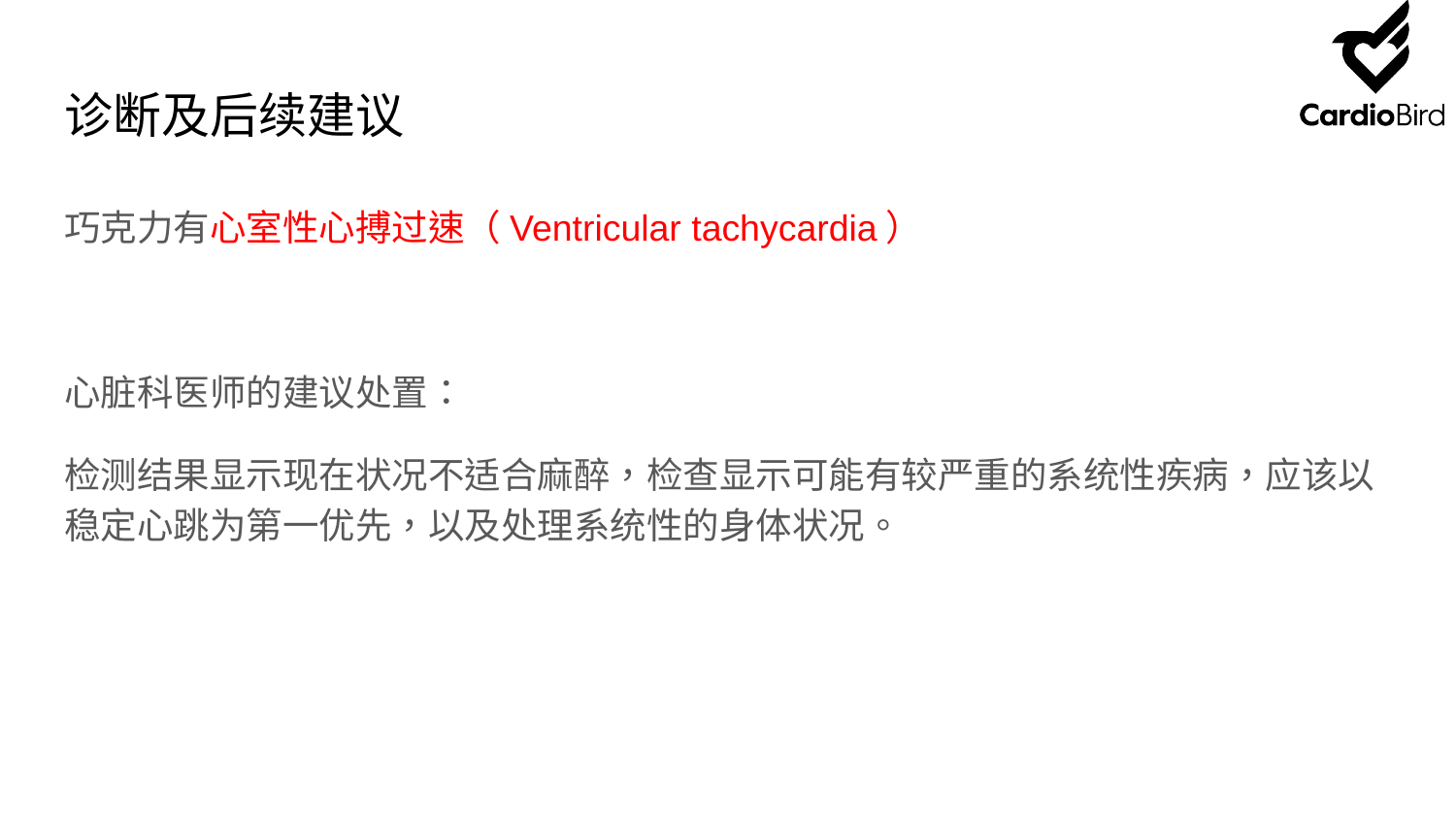

# 诊断及后续建议
巧克力有心室性心搏过速（Ventricular tachycardia）

心脏科医师的建议处置：
检测结果显示现在状况不适合麻醉，检查显示可能有较严重的系统性疾病，应该以稳定心跳为第一优先，以及处理系统性的身体状况。